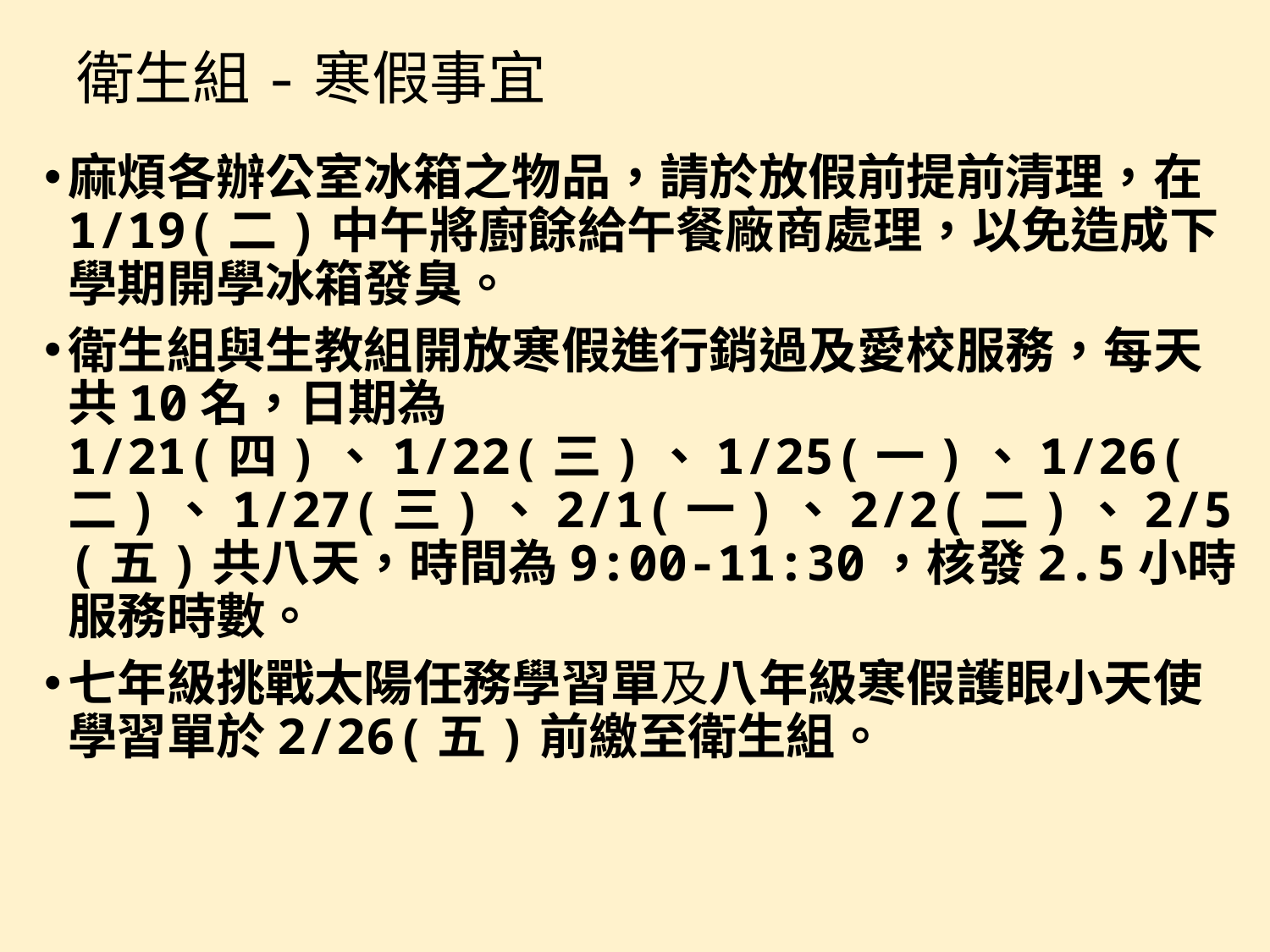

# 衛生組-寒假事宜
麻煩各辦公室冰箱之物品，請於放假前提前清理，在1/19(二)中午將廚餘給午餐廠商處理，以免造成下學期開學冰箱發臭。
衛生組與生教組開放寒假進行銷過及愛校服務，每天共10名，日期為1/21(四)、1/22(三)、1/25(一)、1/26(二)、1/27(三)、2/1(一)、2/2(二)、2/5(五)共八天，時間為9:00-11:30，核發2.5小時服務時數。
七年級挑戰太陽任務學習單及八年級寒假護眼小天使學習單於2/26(五)前繳至衛生組。